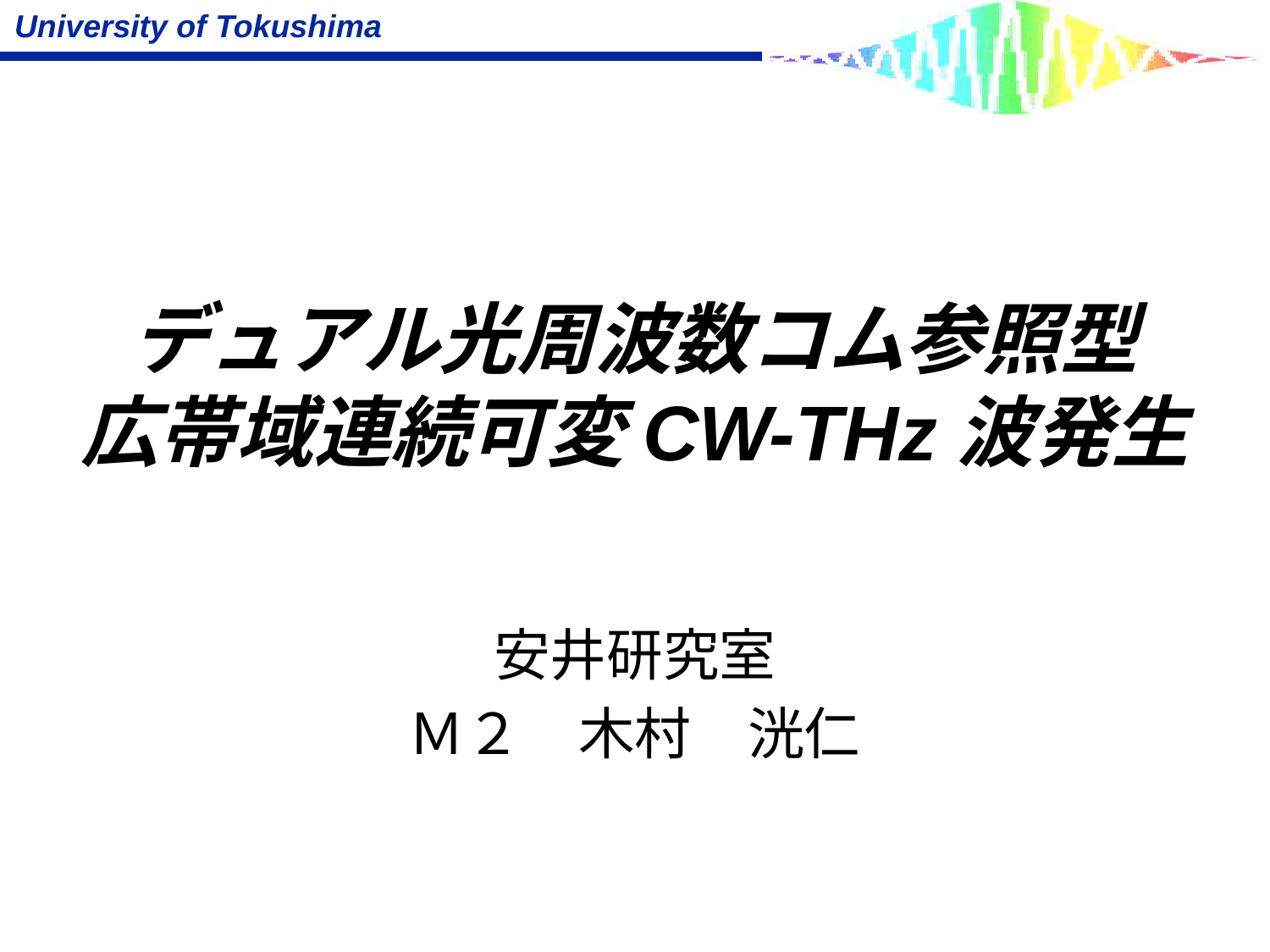

# デュアル光周波数コム参照型 広帯域連続可変CW-THz波発生
安井研究室
Ｍ２　木村　洸仁